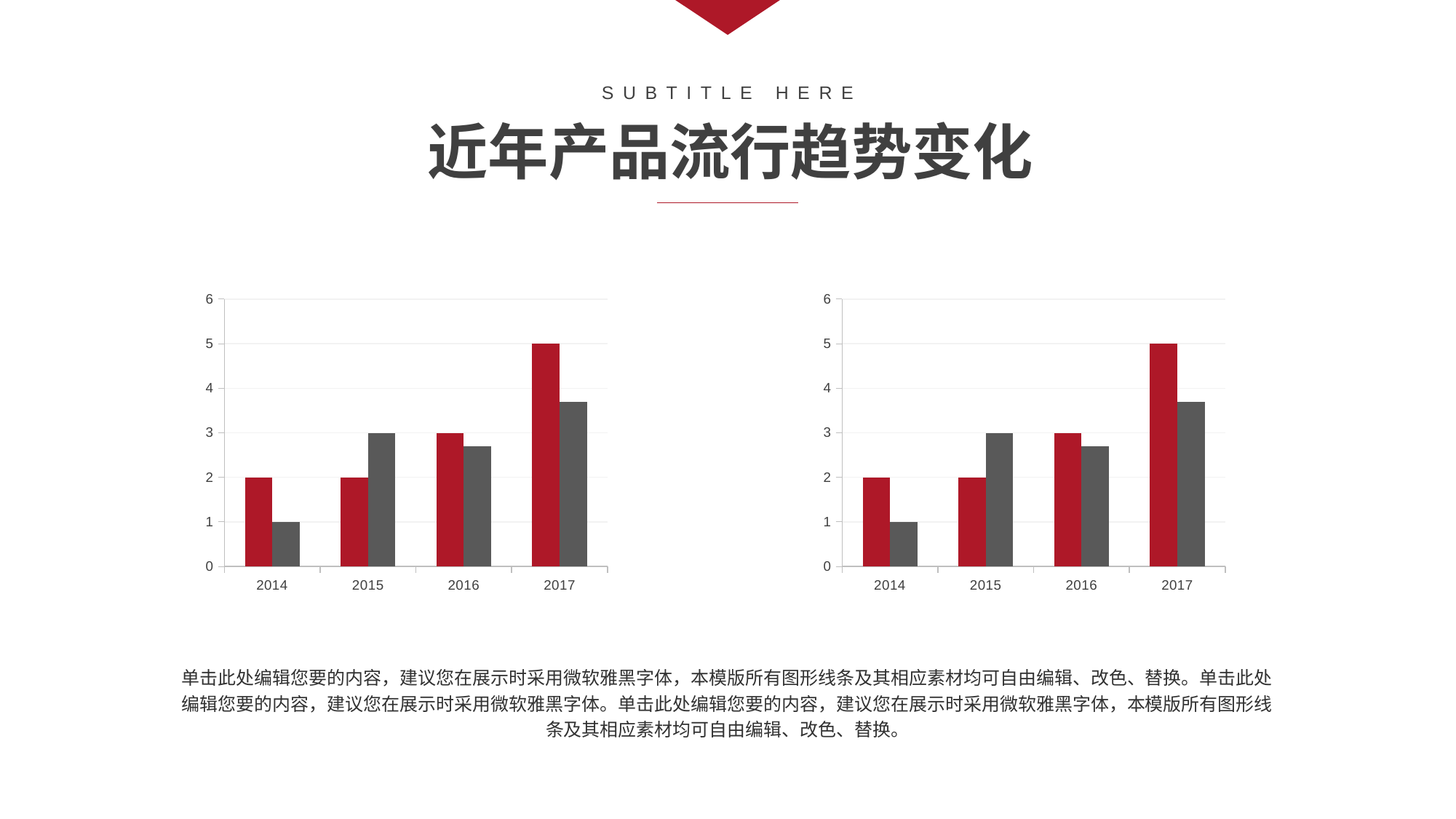

SUBTITLE HERE
近年产品流行趋势变化

### Chart

| Category | Series 3 | series 4 |
|---|---|---|
| 2014 | 2.0 | 1.0 |
| 2015 | 2.0 | 3.0 |
| 2016 | 3.0 | 2.7 |
| 2017 | 5.0 | 3.7 |

### Chart

| Category | Series 3 | series 4 |
|---|---|---|
| 2014 | 2.0 | 1.0 |
| 2015 | 2.0 | 3.0 |
| 2016 | 3.0 | 2.7 |
| 2017 | 5.0 | 3.7 |
单击此处编辑您要的内容，建议您在展示时采用微软雅黑字体，本模版所有图形线条及其相应素材均可自由编辑、改色、替换。单击此处编辑您要的内容，建议您在展示时采用微软雅黑字体。单击此处编辑您要的内容，建议您在展示时采用微软雅黑字体，本模版所有图形线条及其相应素材均可自由编辑、改色、替换。